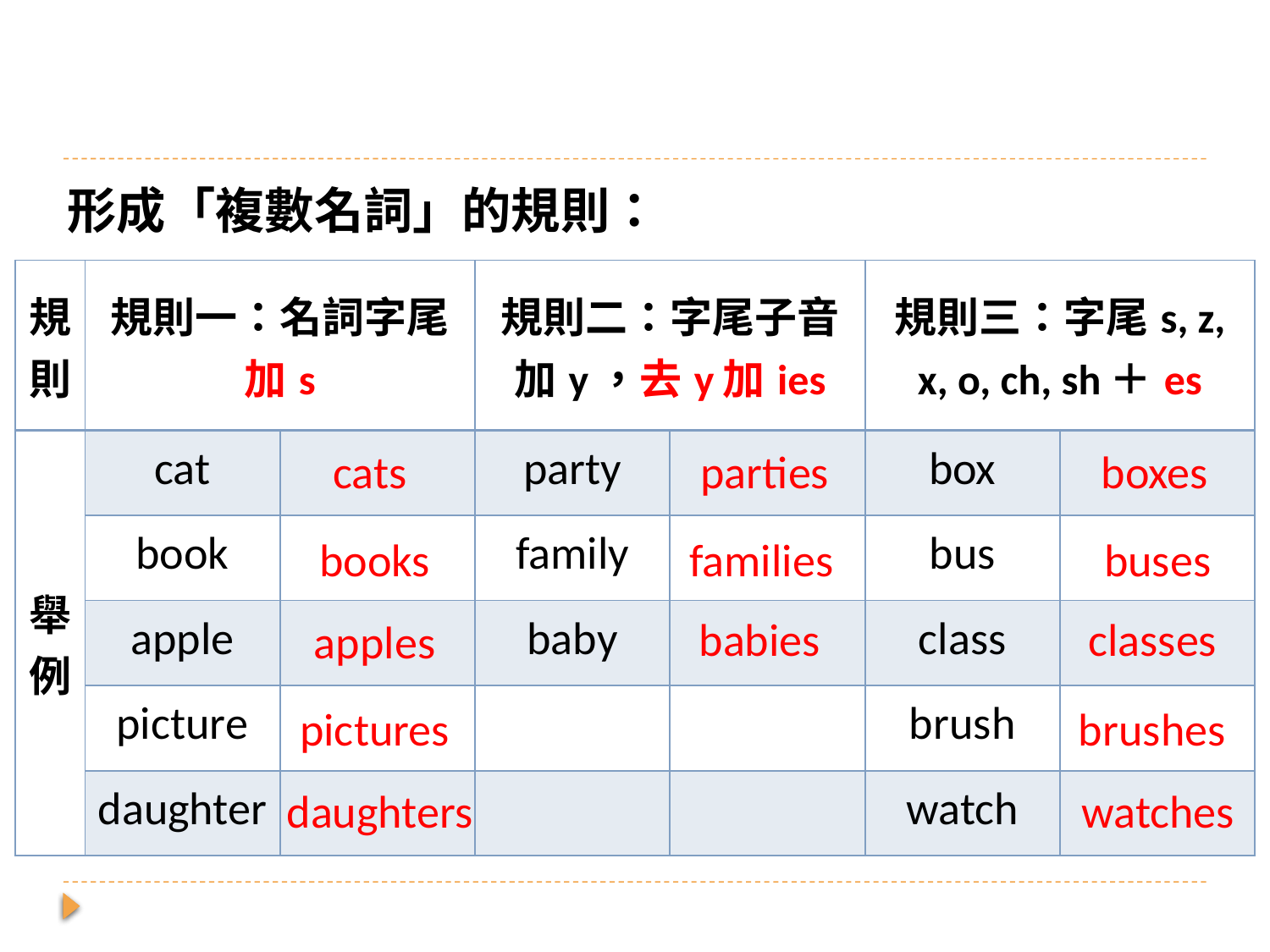

形成「複數名詞」的規則：
| 規 則 | 規則一：名詞字尾加s |  | 規則二：字尾子音加y，去y加ies |  | 規則三：字尾s, z, x, o, ch, sh＋es |  |
| --- | --- | --- | --- | --- | --- | --- |
| 舉 例 | cat |  | party |  | box |  |
|  | book |  | family |  | bus |  |
|  | apple |  | baby |  | class |  |
|  | picture |  |  |  | brush |  |
|  | daughter |  |  |  | watch |  |
cats
parties
boxes
books
families
buses
babies
classes
apples
brushes
pictures
daughters
watches